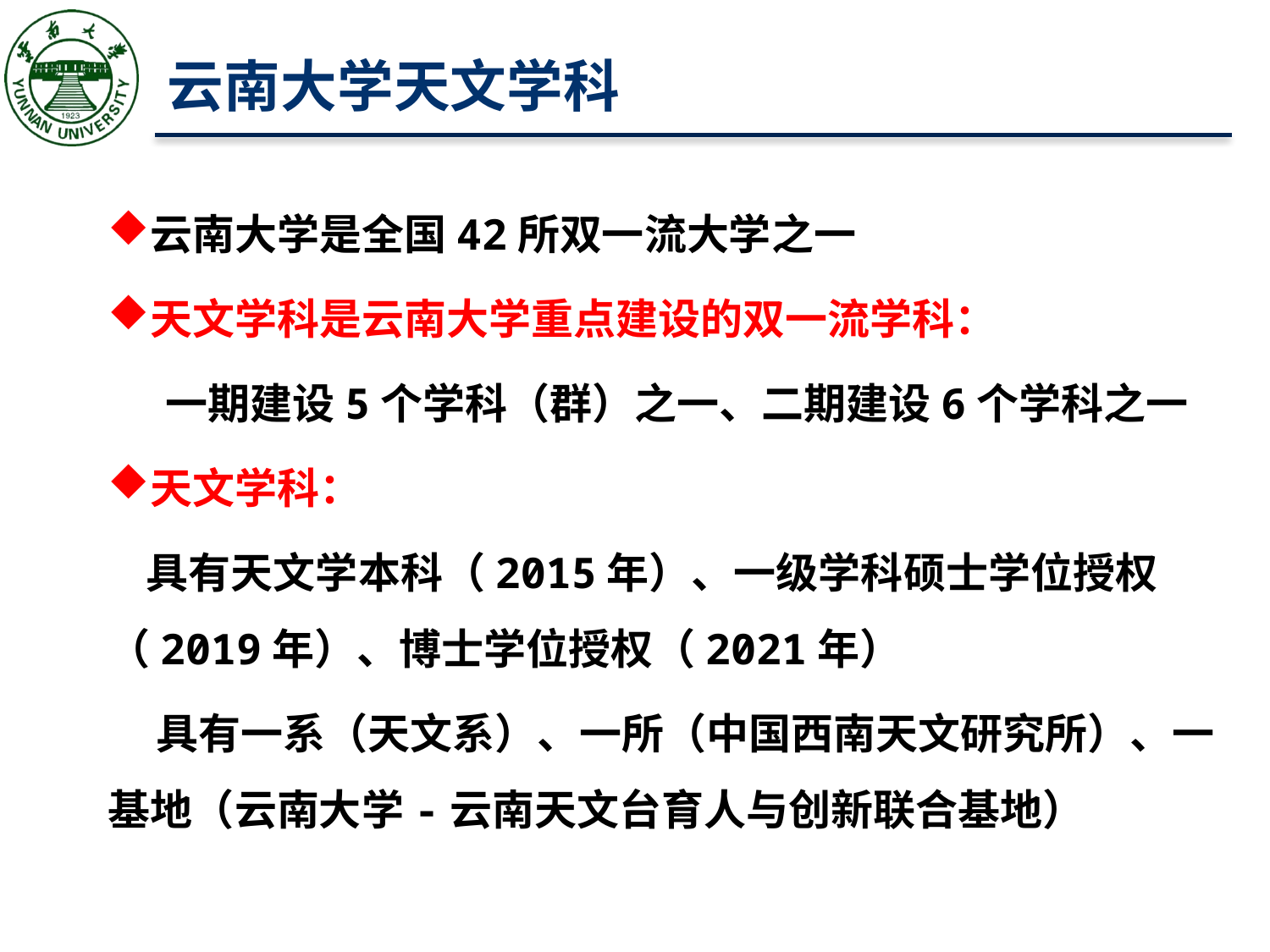

# 云南大学天文学科
云南大学是全国42所双一流大学之一
天文学科是云南大学重点建设的双一流学科：
     一期建设5个学科（群）之一、二期建设6个学科之一
天文学科：
   具有天文学本科（2015年）、一级学科硕士学位授权（2019年）、博士学位授权（2021年）
    具有一系（天文系）、一所（中国西南天文研究所）、一基地（云南大学-云南天文台育人与创新联合基地）